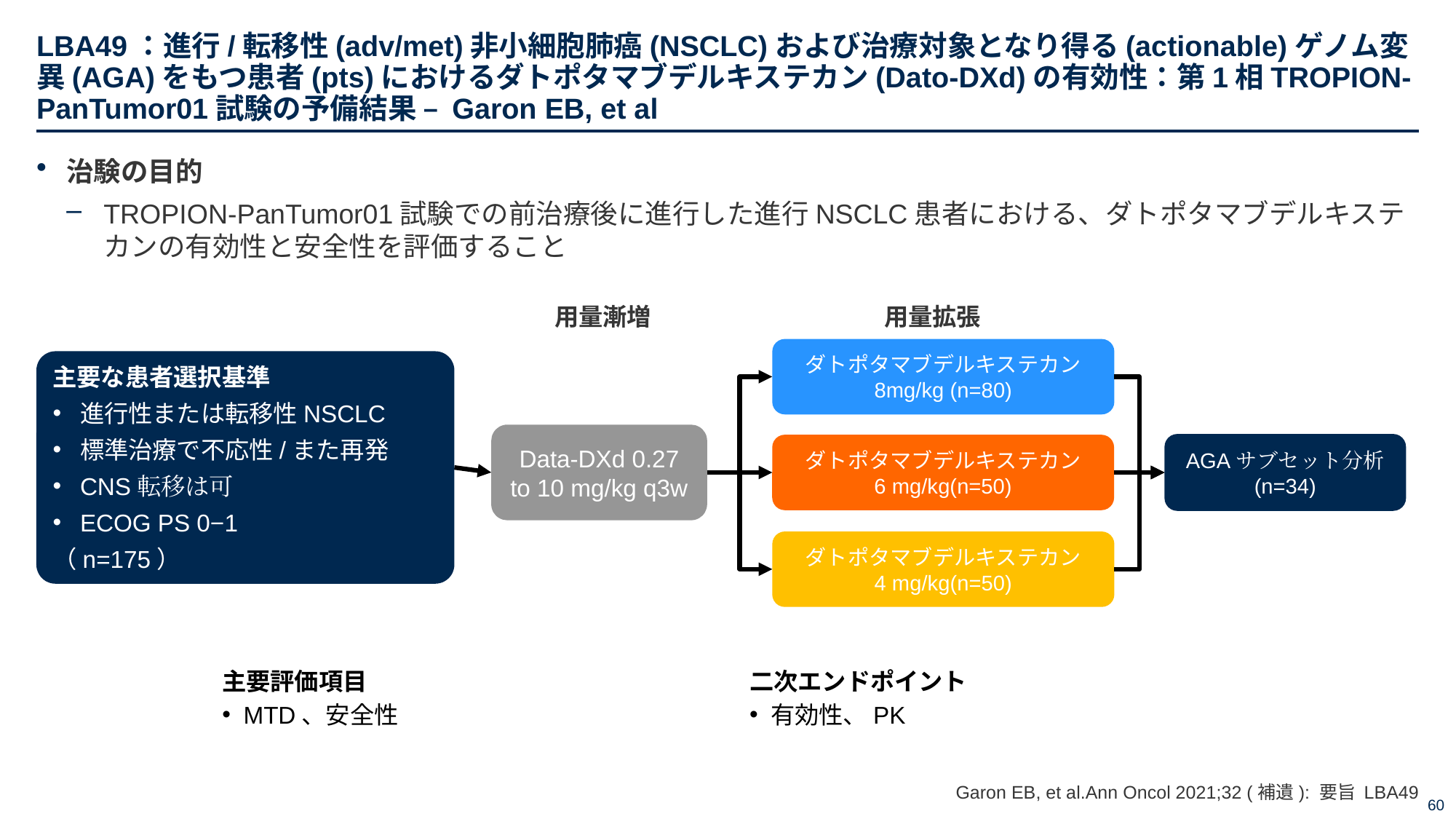

# LBA49：進行/転移性(adv/met)非小細胞肺癌(NSCLC)および治療対象となり得る(actionable)ゲノム変異(AGA)をもつ患者(pts)におけるダトポタマブデルキステカン(Dato-DXd)の有効性：第1相TROPION-PanTumor01試験の予備結果 – Garon EB, et al
治験の目的
TROPION-PanTumor01試験での前治療後に進行した進行NSCLC患者における、ダトポタマブデルキステカンの有効性と安全性を評価すること
用量漸増
用量拡張
ダトポタマブデルキステカン
8mg/kg (n=80)
主要な患者選択基準
進行性または転移性NSCLC
標準治療で不応性/また再発
CNS転移は可
ECOG PS 0−1
（n=175）
Data-DXd 0.27 to 10 mg/kg q3w
AGAサブセット分析
(n=34)
ダトポタマブデルキステカン
6 mg/kg(n=50)
ダトポタマブデルキステカン
4 mg/kg(n=50)
二次エンドポイント
有効性、PK
主要評価項目
MTD、安全性
Garon EB, et al.Ann Oncol 2021;32 (補遺): 要旨 LBA49